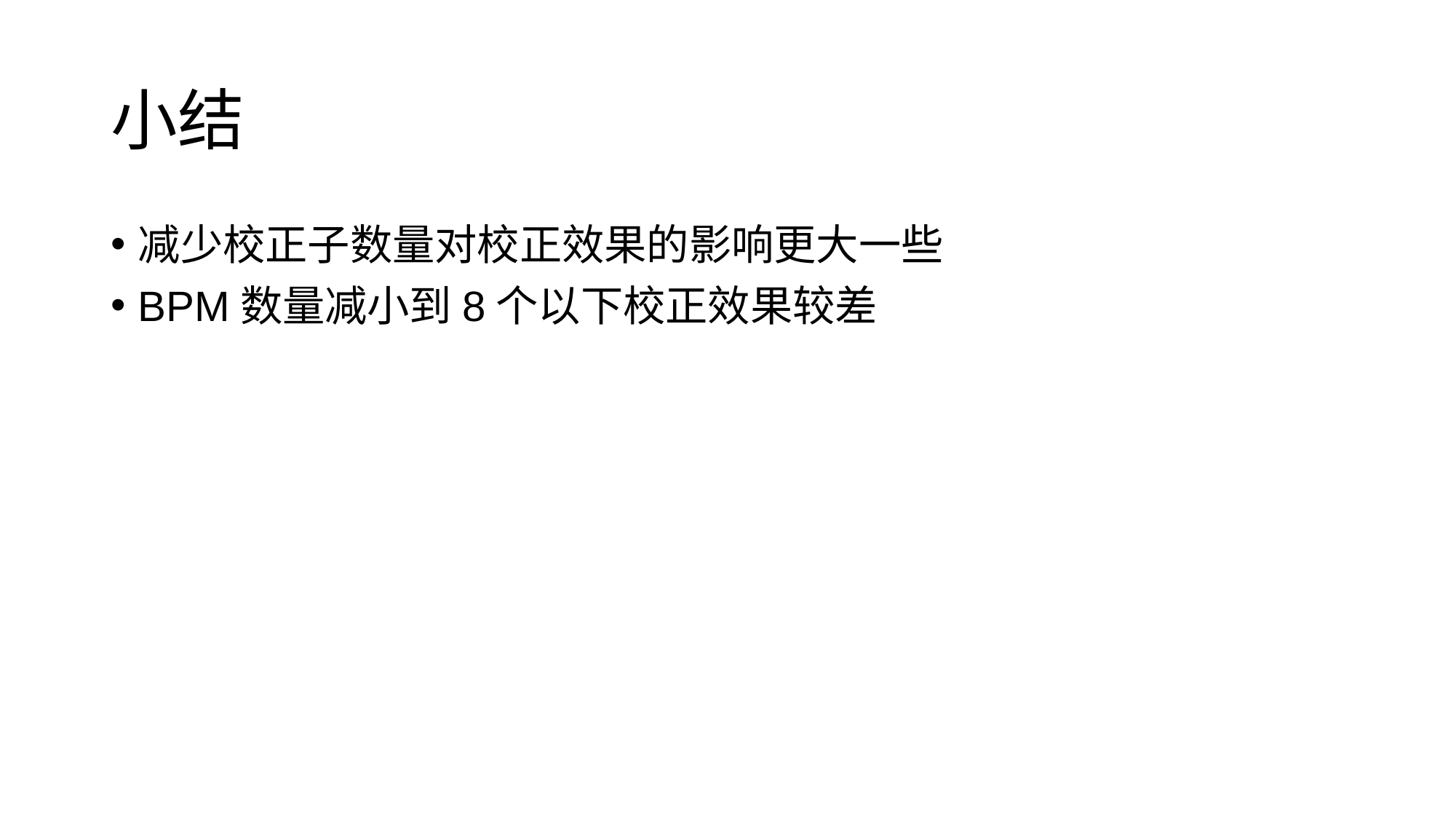

# 小结
减少校正子数量对校正效果的影响更大一些
BPM数量减小到8个以下校正效果较差